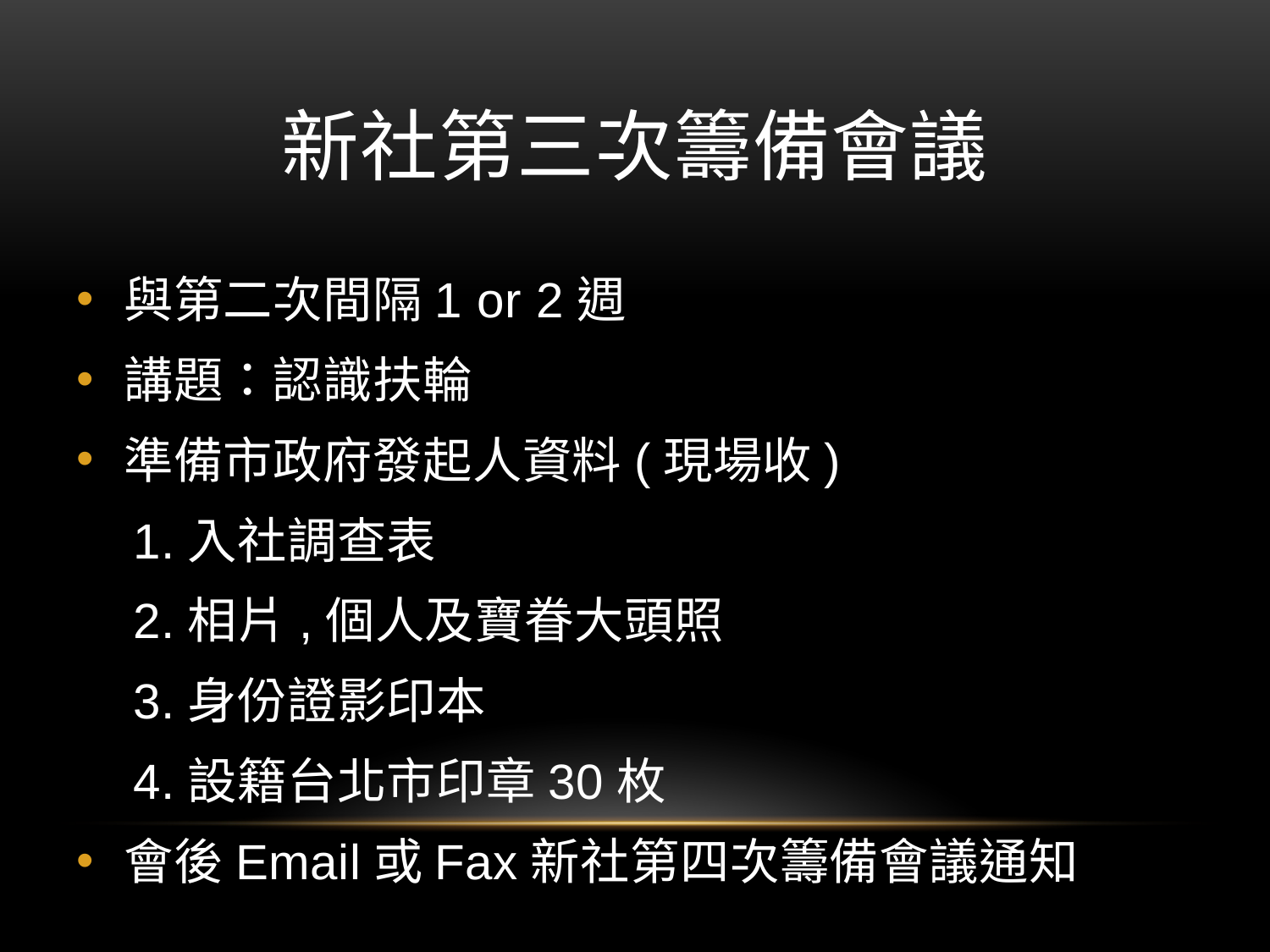

# 新社第三次籌備會議
與第二次間隔1 or 2週
講題：認識扶輪
準備市政府發起人資料(現場收)
    1.入社調查表
    2.相片,個人及寶眷大頭照
    3.身份證影印本
    4.設籍台北市印章30枚
會後Email或Fax新社第四次籌備會議通知